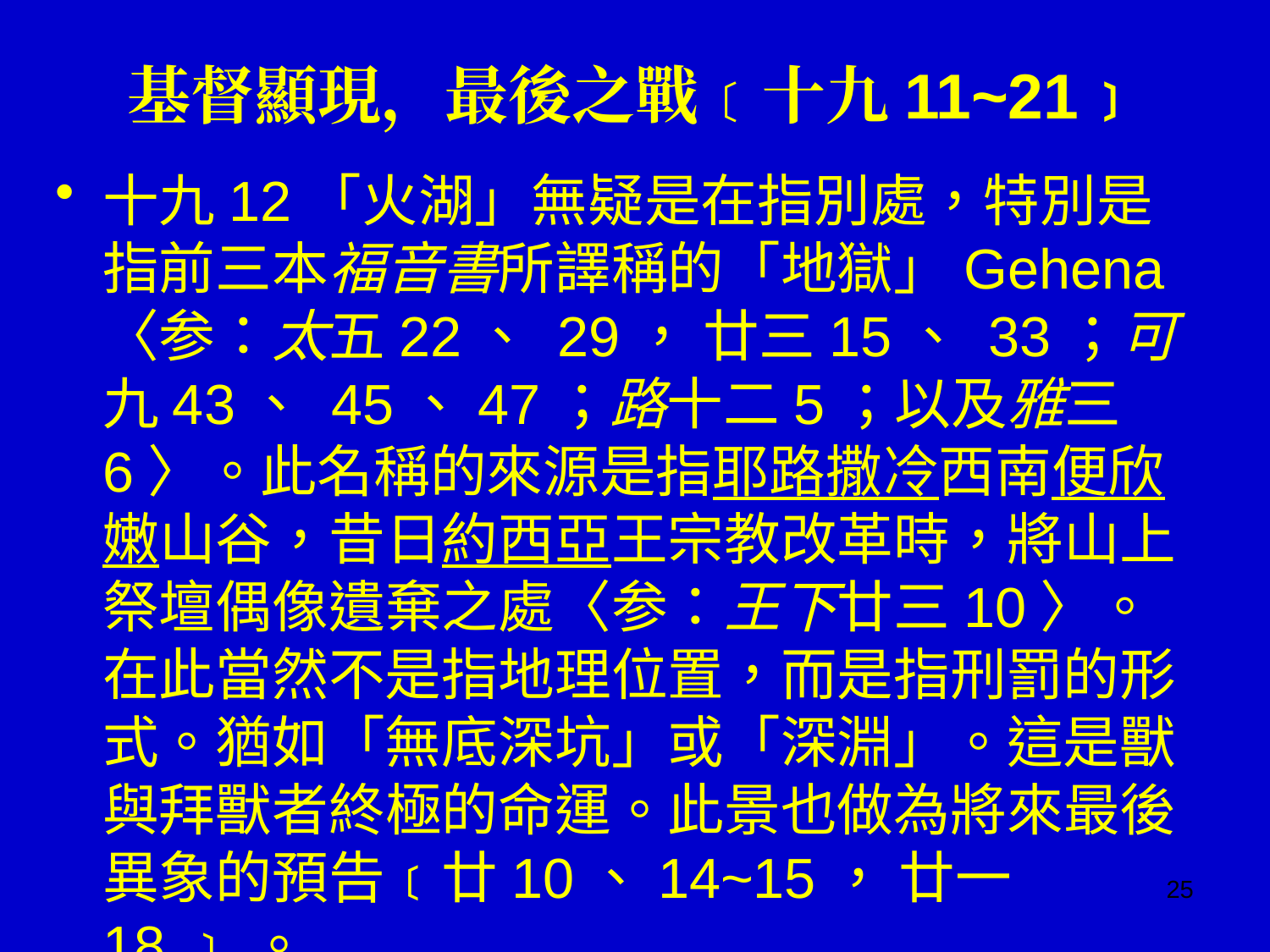

# 基督顯現，最後之戰﹝十九11~21﹞
十九12「火湖」無疑是在指別處，特別是指前三本福音書所譯稱的「地獄」Gehena 〈参：太五22、 29， 廿三15、 33；可九43、 45、47；路十二5；以及雅三6〉。此名稱的來源是指耶路撒冷西南便欣嫩山谷，昔日約西亞王宗教改革時，將山上祭壇偶像遺棄之處〈参：王下廿三10〉。在此當然不是指地理位置，而是指刑罰的形式。猶如「無底深坑」或「深淵」。這是獸與拜獸者終極的命運。此景也做為將來最後異象的預告﹝廿10、14~15， 廿一18 ﹞。
25